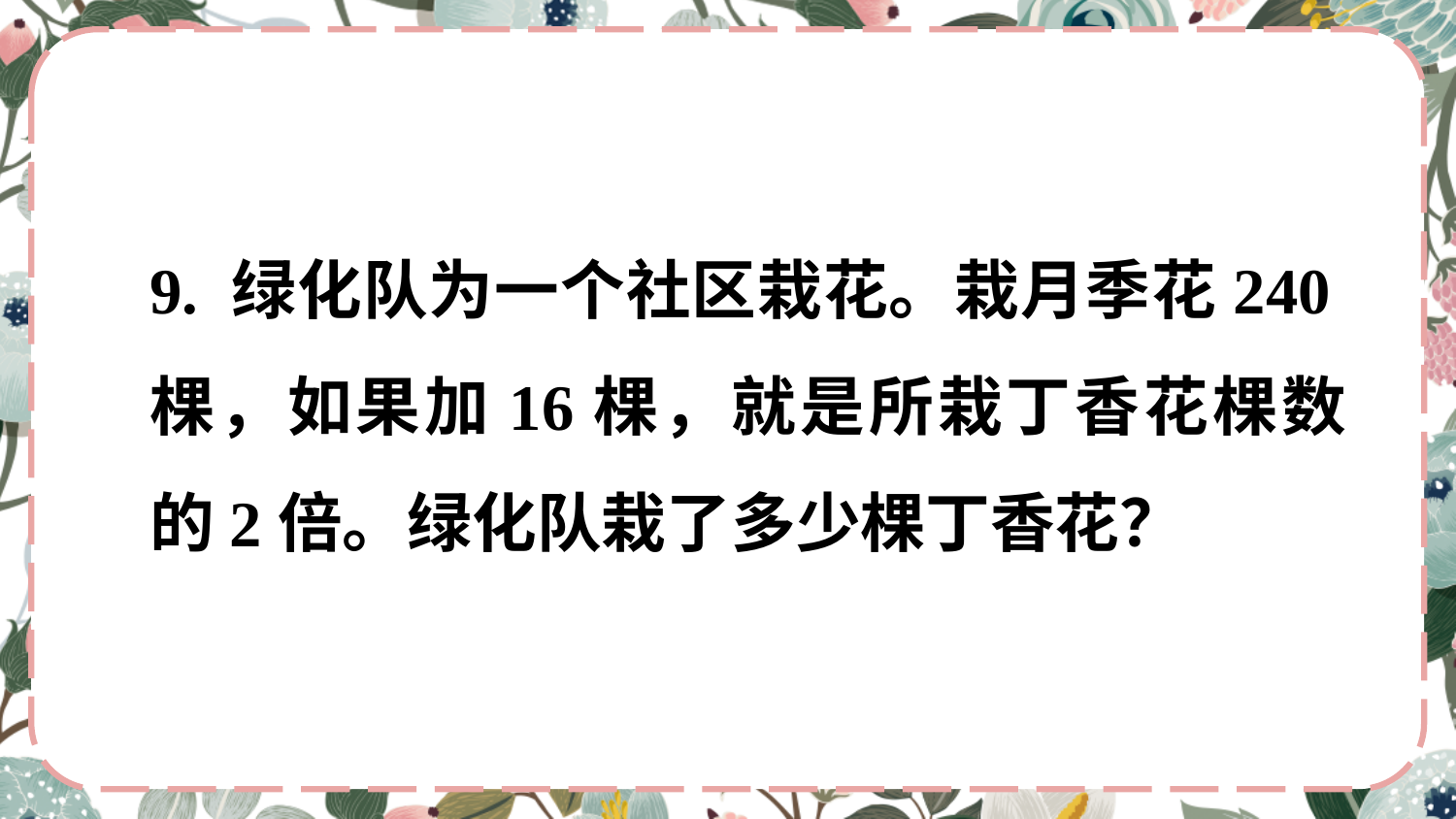

9. 绿化队为一个社区栽花。栽月季花240棵，如果加16棵，就是所栽丁香花棵数的2倍。绿化队栽了多少棵丁香花？